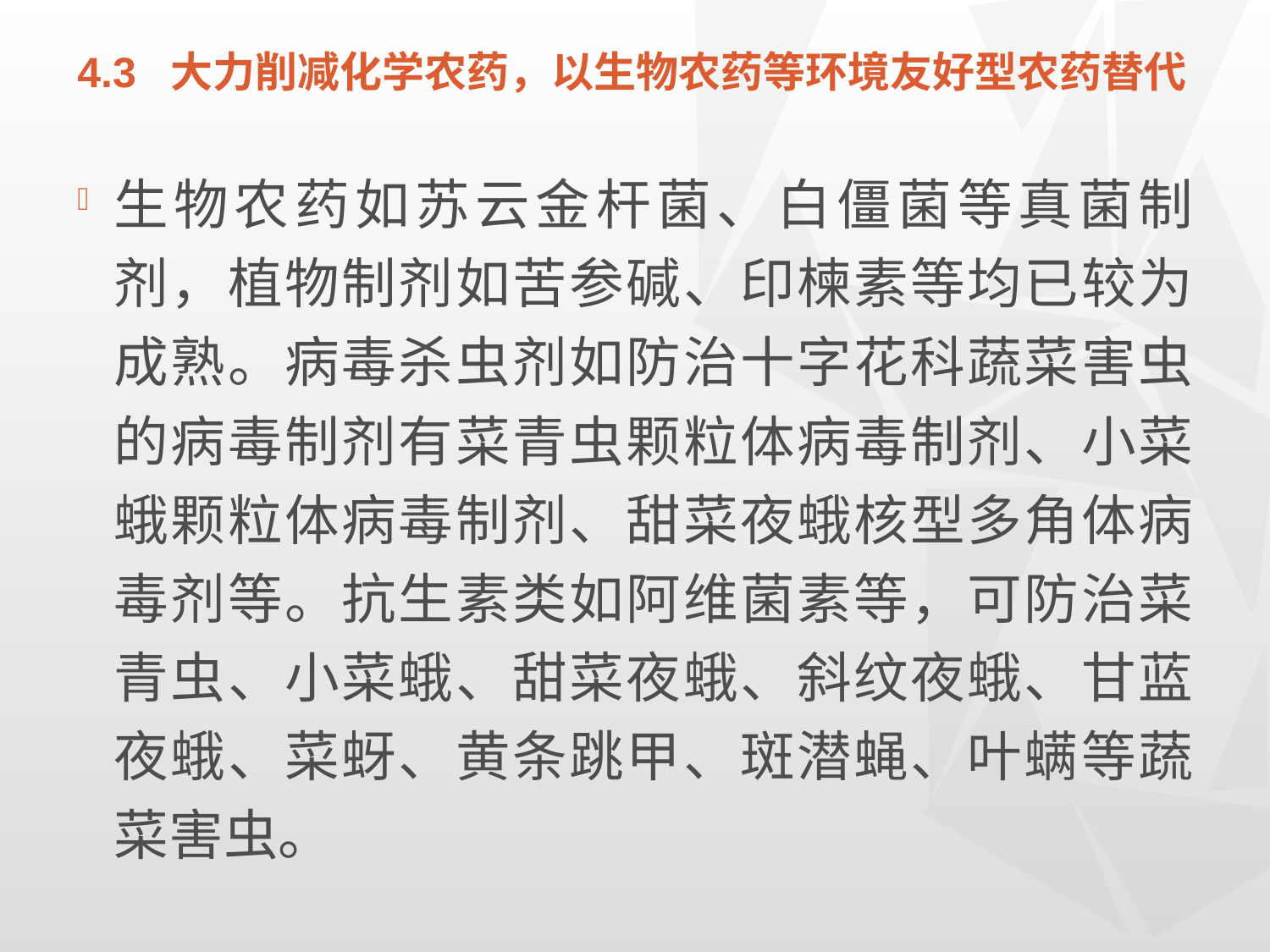

# 4.3  大力削减化学农药，以生物农药等环境友好型农药替代
生物农药如苏云金杆菌、白僵菌等真菌制剂，植物制剂如苦参碱、印楝素等均已较为成熟。病毒杀虫剂如防治十字花科蔬菜害虫的病毒制剂有菜青虫颗粒体病毒制剂、小菜蛾颗粒体病毒制剂、甜菜夜蛾核型多角体病毒剂等。抗生素类如阿维菌素等，可防治菜青虫、小菜蛾、甜菜夜蛾、斜纹夜蛾、甘蓝夜蛾、菜蚜、黄条跳甲、斑潜蝇、叶螨等蔬菜害虫。